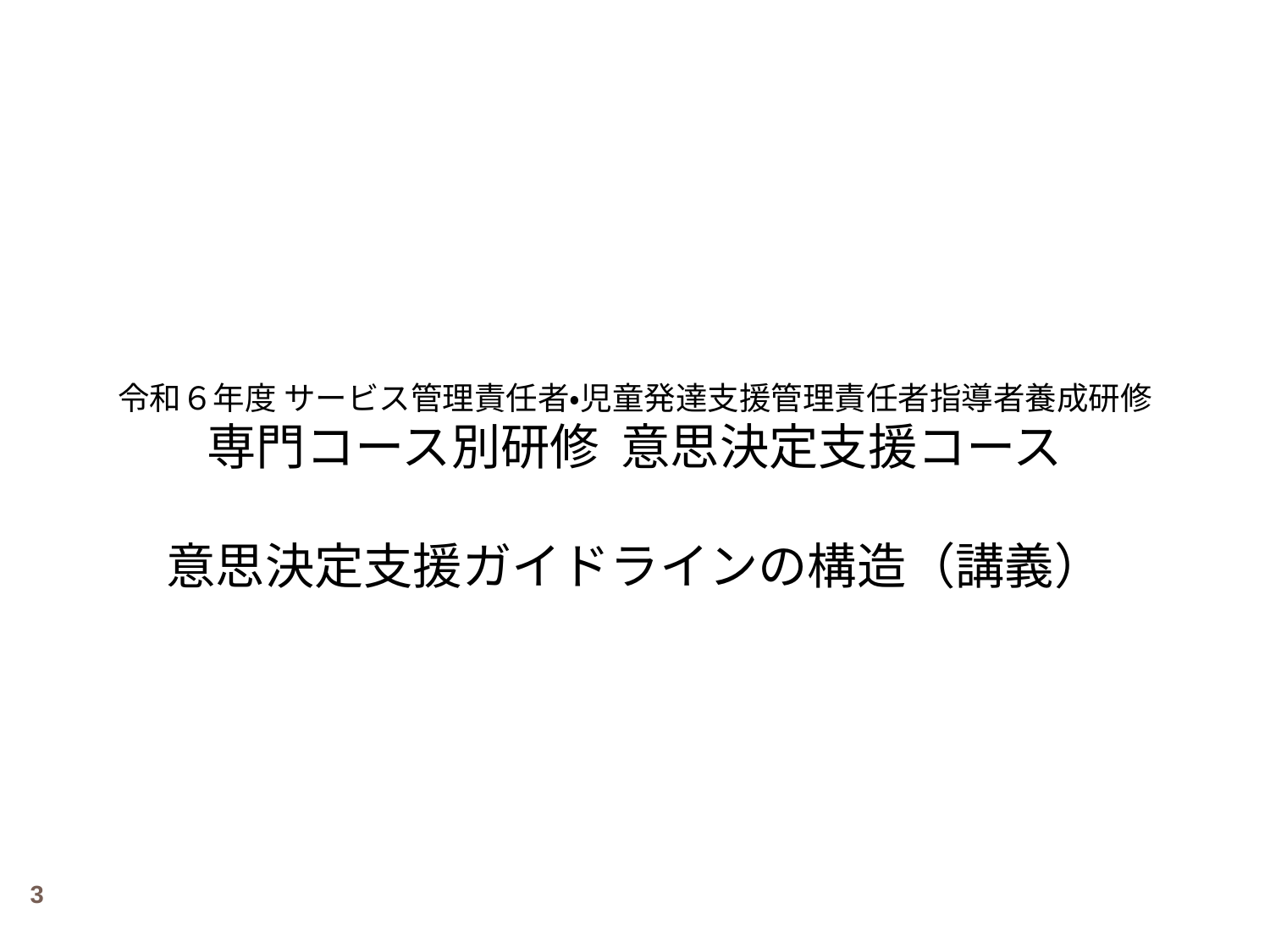

令和６年度 サービス管理責任者・児童発達支援管理責任者指導者養成研修
専門コース別研修  意思決定支援コース

意思決定支援ガイドラインの構造（講義）
3